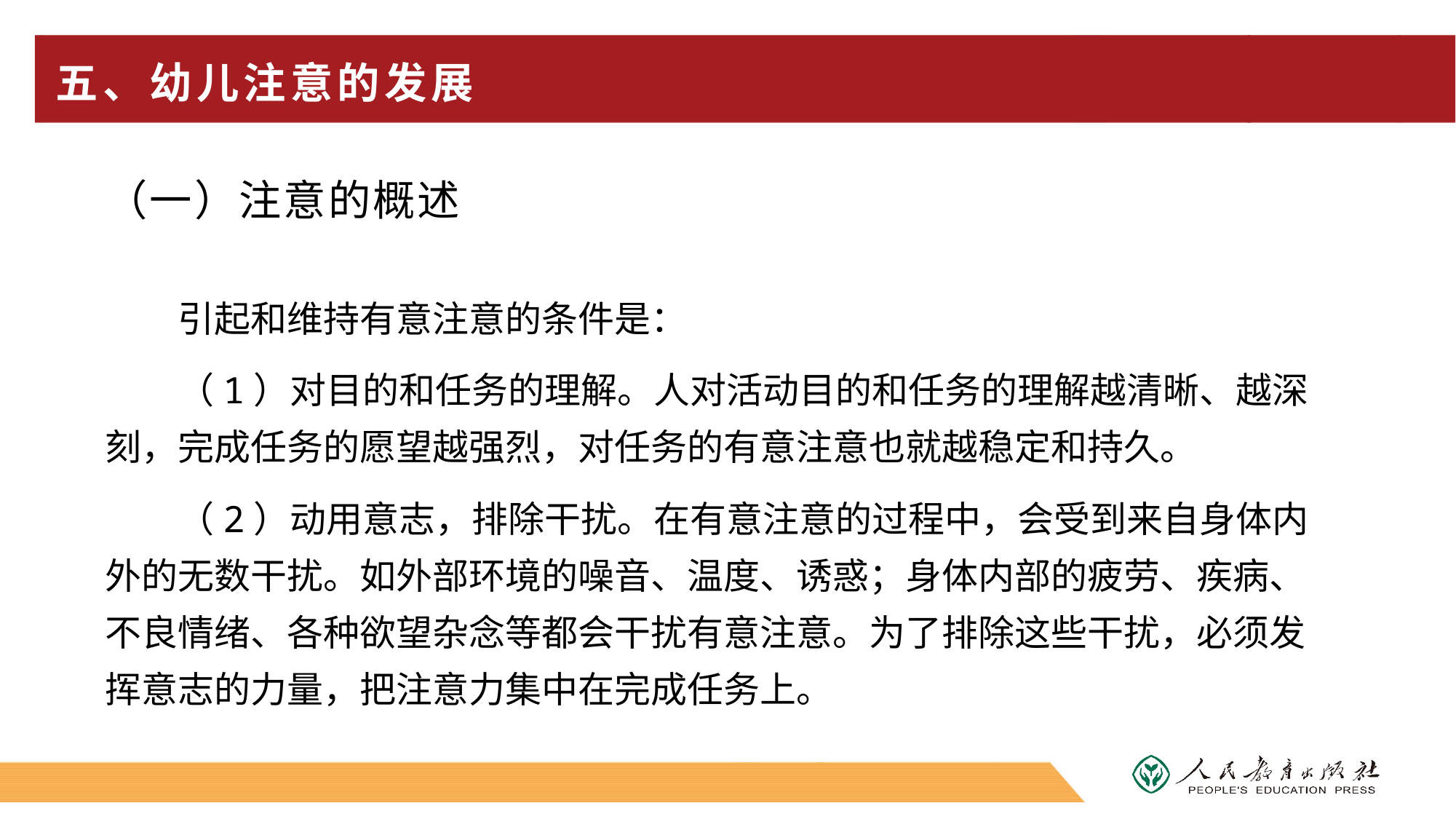

# 五、幼儿注意的发展
（一）注意的概述
引起和维持有意注意的条件是：
（1）对目的和任务的理解。人对活动目的和任务的理解越清晰、越深刻，完成任务的愿望越强烈，对任务的有意注意也就越稳定和持久。
（2）动用意志，排除干扰。在有意注意的过程中，会受到来自身体内外的无数干扰。如外部环境的噪音、温度、诱惑；身体内部的疲劳、疾病、不良情绪、各种欲望杂念等都会干扰有意注意。为了排除这些干扰，必须发挥意志的力量，把注意力集中在完成任务上。